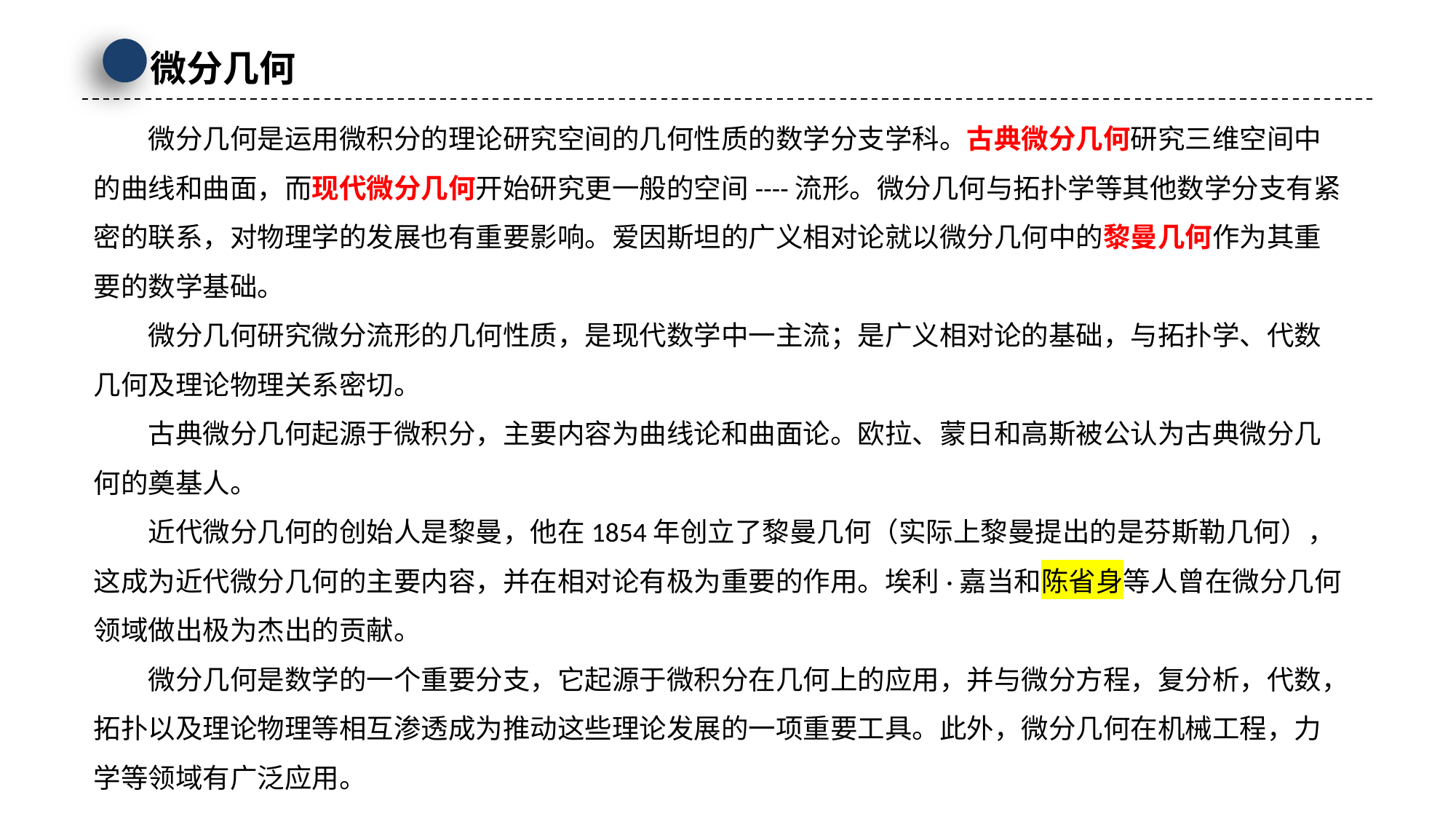

微分几何
微分几何是运用微积分的理论研究空间的几何性质的数学分支学科。古典微分几何研究三维空间中的曲线和曲面，而现代微分几何开始研究更一般的空间----流形。微分几何与拓扑学等其他数学分支有紧密的联系，对物理学的发展也有重要影响。爱因斯坦的广义相对论就以微分几何中的黎曼几何作为其重要的数学基础。
微分几何研究微分流形的几何性质，是现代数学中一主流；是广义相对论的基础，与拓扑学、代数几何及理论物理关系密切。
古典微分几何起源于微积分，主要内容为曲线论和曲面论。欧拉、蒙日和高斯被公认为古典微分几何的奠基人。
近代微分几何的创始人是黎曼，他在1854年创立了黎曼几何（实际上黎曼提出的是芬斯勒几何），这成为近代微分几何的主要内容，并在相对论有极为重要的作用。埃利·嘉当和陈省身等人曾在微分几何领域做出极为杰出的贡献。
微分几何是数学的一个重要分支，它起源于微积分在几何上的应用，并与微分方程，复分析，代数，拓扑以及理论物理等相互渗透成为推动这些理论发展的一项重要工具。此外，微分几何在机械工程，力学等领域有广泛应用。